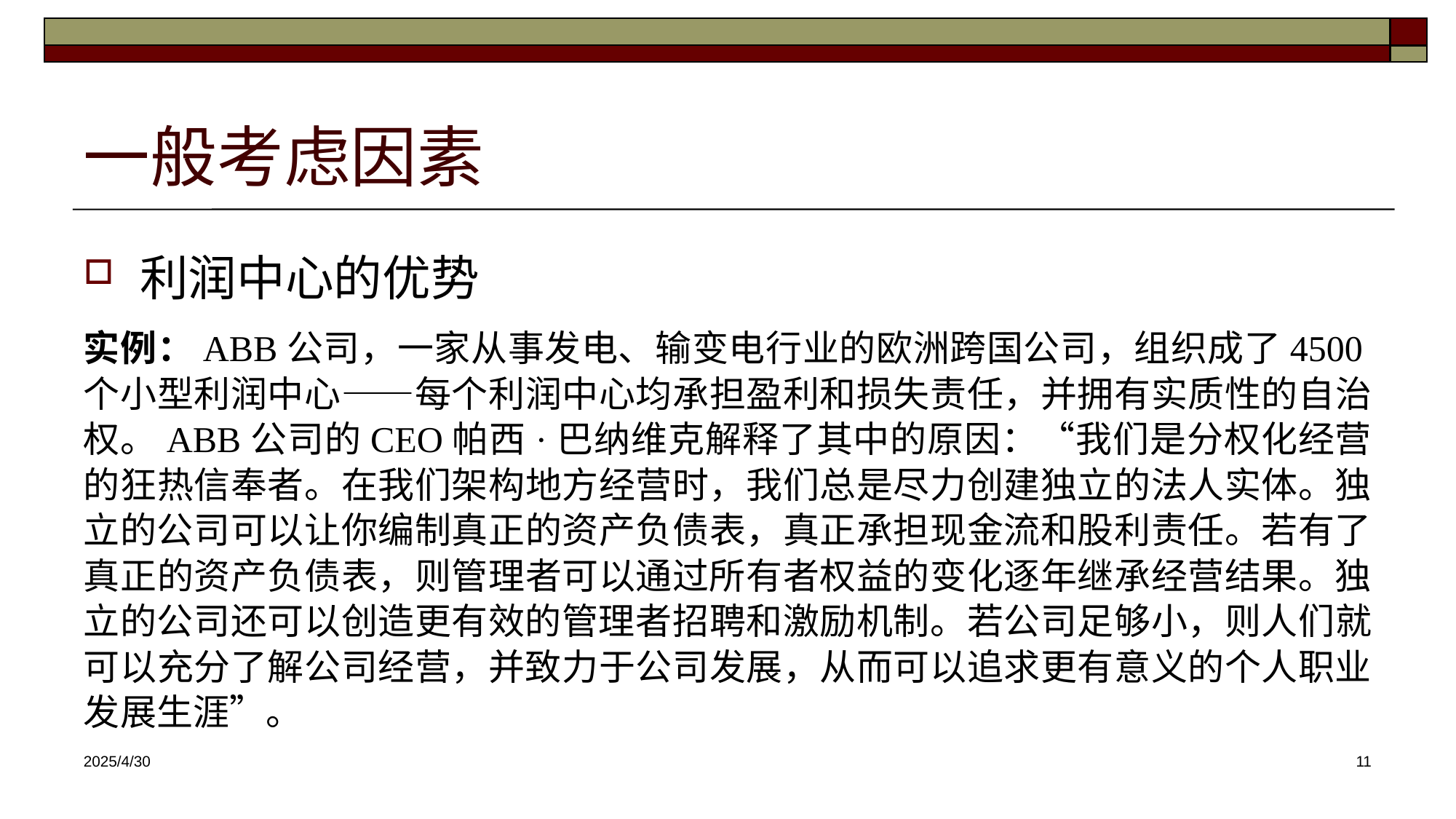

# 一般考虑因素
利润中心的优势
实例：ABB公司，一家从事发电、输变电行业的欧洲跨国公司，组织成了4500个小型利润中心——每个利润中心均承担盈利和损失责任，并拥有实质性的自治权。ABB公司的CEO帕西·巴纳维克解释了其中的原因：“我们是分权化经营的狂热信奉者。在我们架构地方经营时，我们总是尽力创建独立的法人实体。独立的公司可以让你编制真正的资产负债表，真正承担现金流和股利责任。若有了真正的资产负债表，则管理者可以通过所有者权益的变化逐年继承经营结果。独立的公司还可以创造更有效的管理者招聘和激励机制。若公司足够小，则人们就可以充分了解公司经营，并致力于公司发展，从而可以追求更有意义的个人职业发展生涯”。
2025/4/30
11